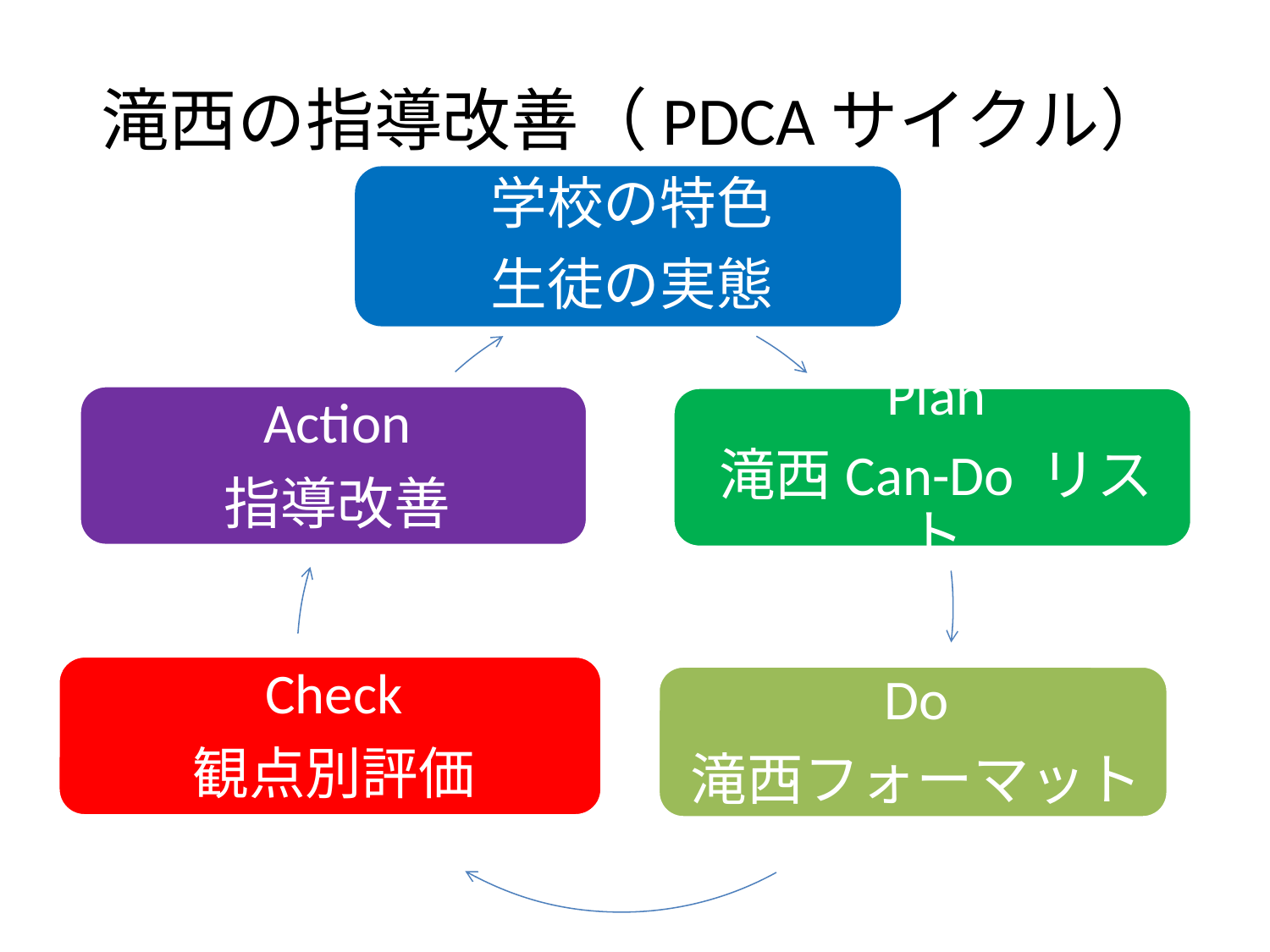

# 滝西の指導改善（PDCAサイクル）
学校の特色
生徒の実態
Plan
滝西Can-Do リスト
Do
滝西フォーマット
Check
観点別評価
Action
指導改善